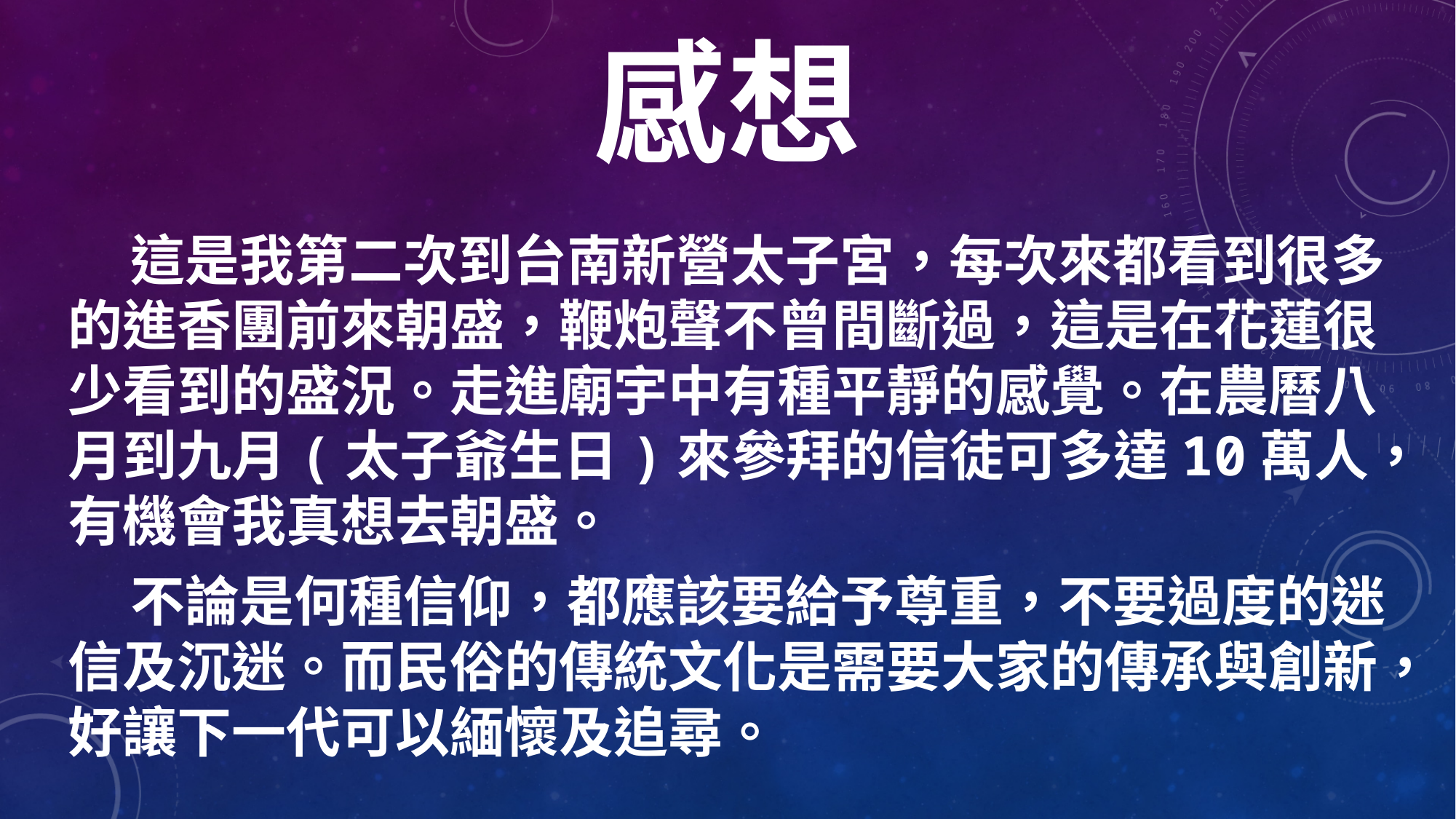

# 感想
    這是我第二次到台南新營太子宮，每次來都看到很多的進香團前來朝盛，鞭炮聲不曾間斷過，這是在花蓮很少看到的盛況。走進廟宇中有種平靜的感覺。在農曆八月到九月(太子爺生日)來參拜的信徒可多達10萬人，有機會我真想去朝盛。
    不論是何種信仰，都應該要給予尊重，不要過度的迷信及沉迷。而民俗的傳統文化是需要大家的傳承與創新，好讓下一代可以緬懷及追尋。